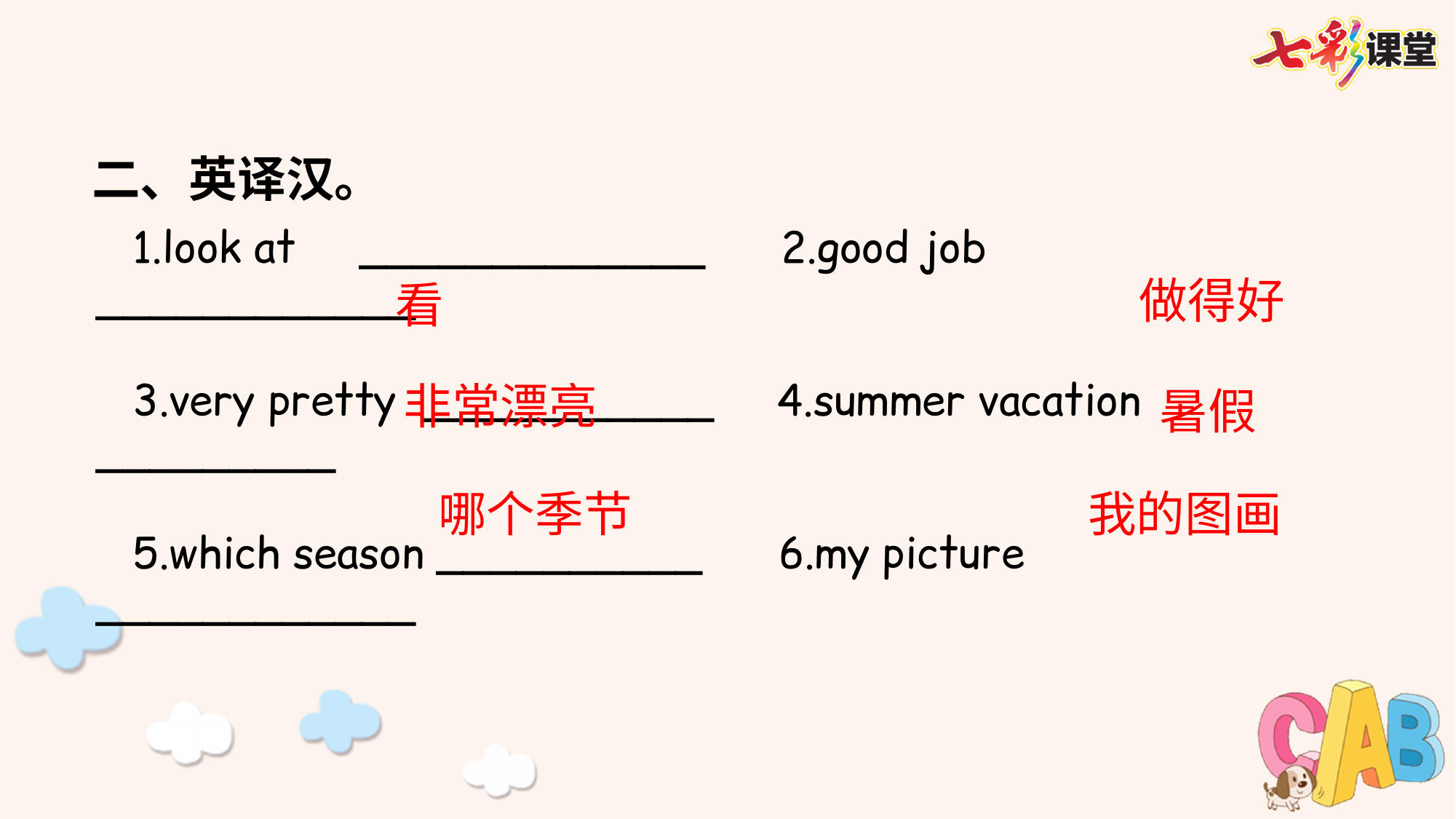

二、英译汉。
做得好
看
1.look at     _____________      2.good job       ____________

3.very pretty  ___________     4.summer vacation _________

5.which season __________      6.my picture     ____________
非常漂亮
暑假
哪个季节
我的图画